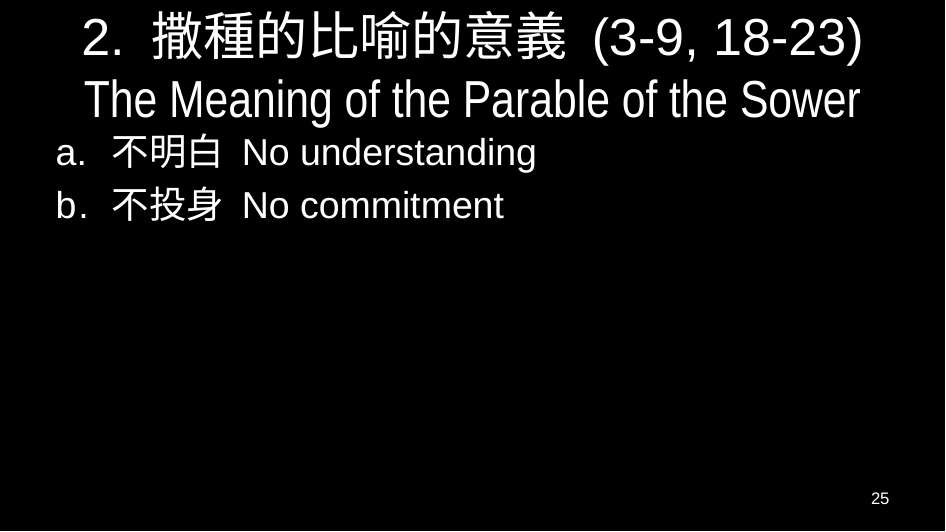

# 2. 撒種的比喻的意義 (3-9, 18-23) The Meaning of the Parable of the Sower
不明白 No understanding
不投身 No commitment

25